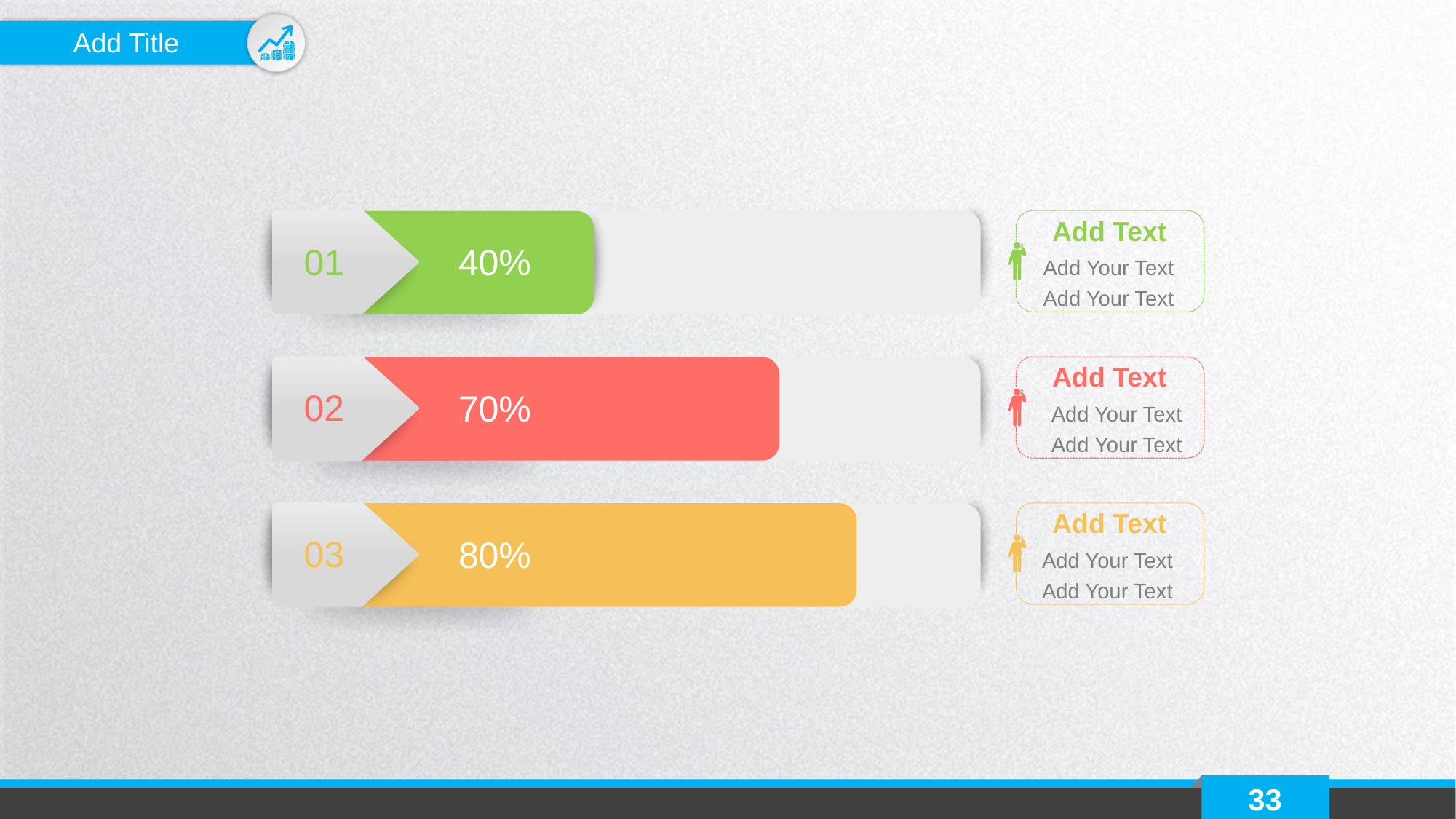

Add Title

Add Text
Add Your Text
Add Your Text

01
40%

Add Text
Add Your Text
Add Your Text

02
70%

Add Text
Add Your Text
Add Your Text

03
80%

33

延时符